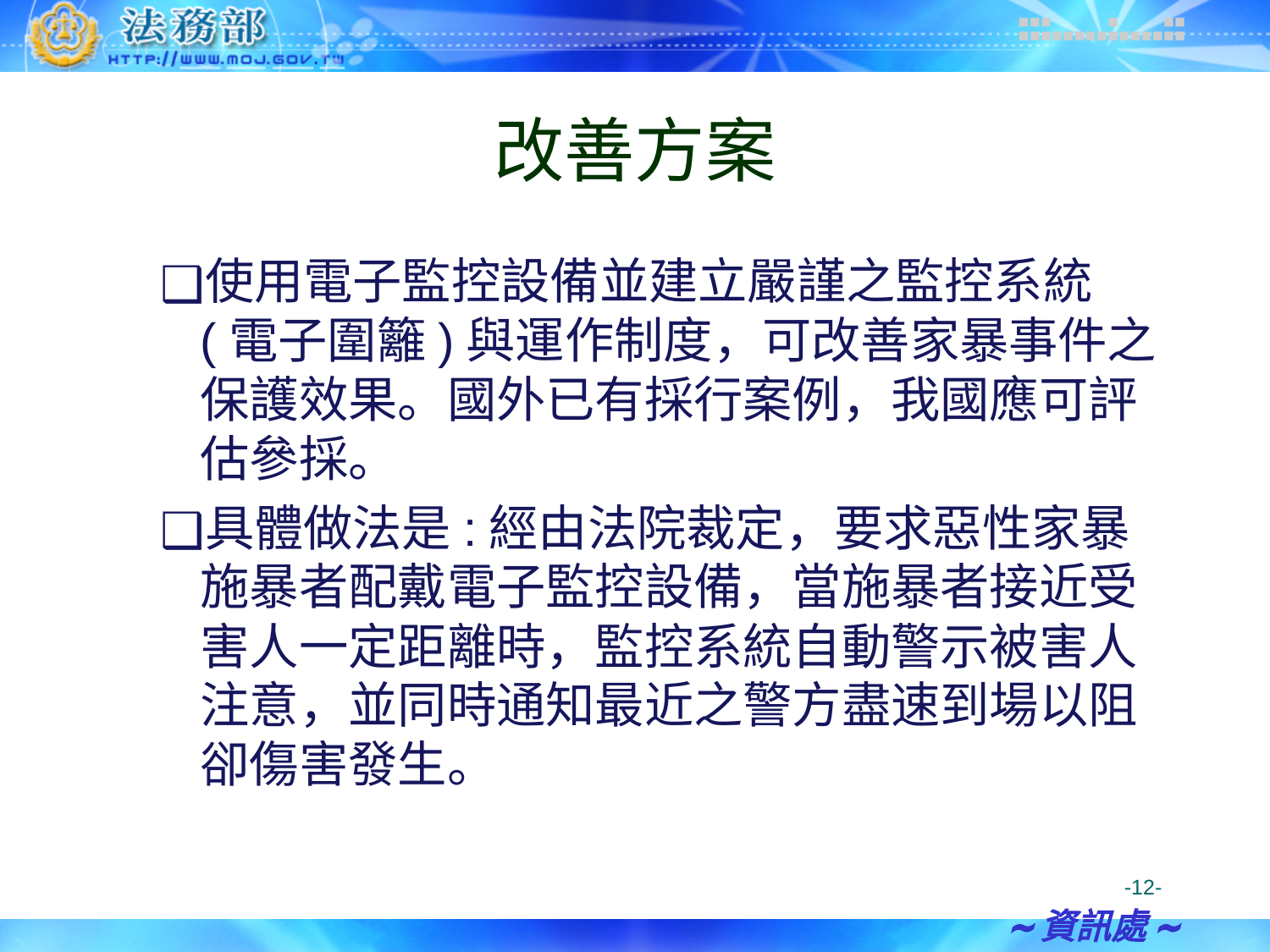

# 改善方案
使用電子監控設備並建立嚴謹之監控系統(電子圍籬)與運作制度，可改善家暴事件之保護效果。國外已有採行案例，我國應可評估參採。
具體做法是:經由法院裁定，要求惡性家暴施暴者配戴電子監控設備，當施暴者接近受害人一定距離時，監控系統自動警示被害人注意，並同時通知最近之警方盡速到場以阻卻傷害發生。
-12-